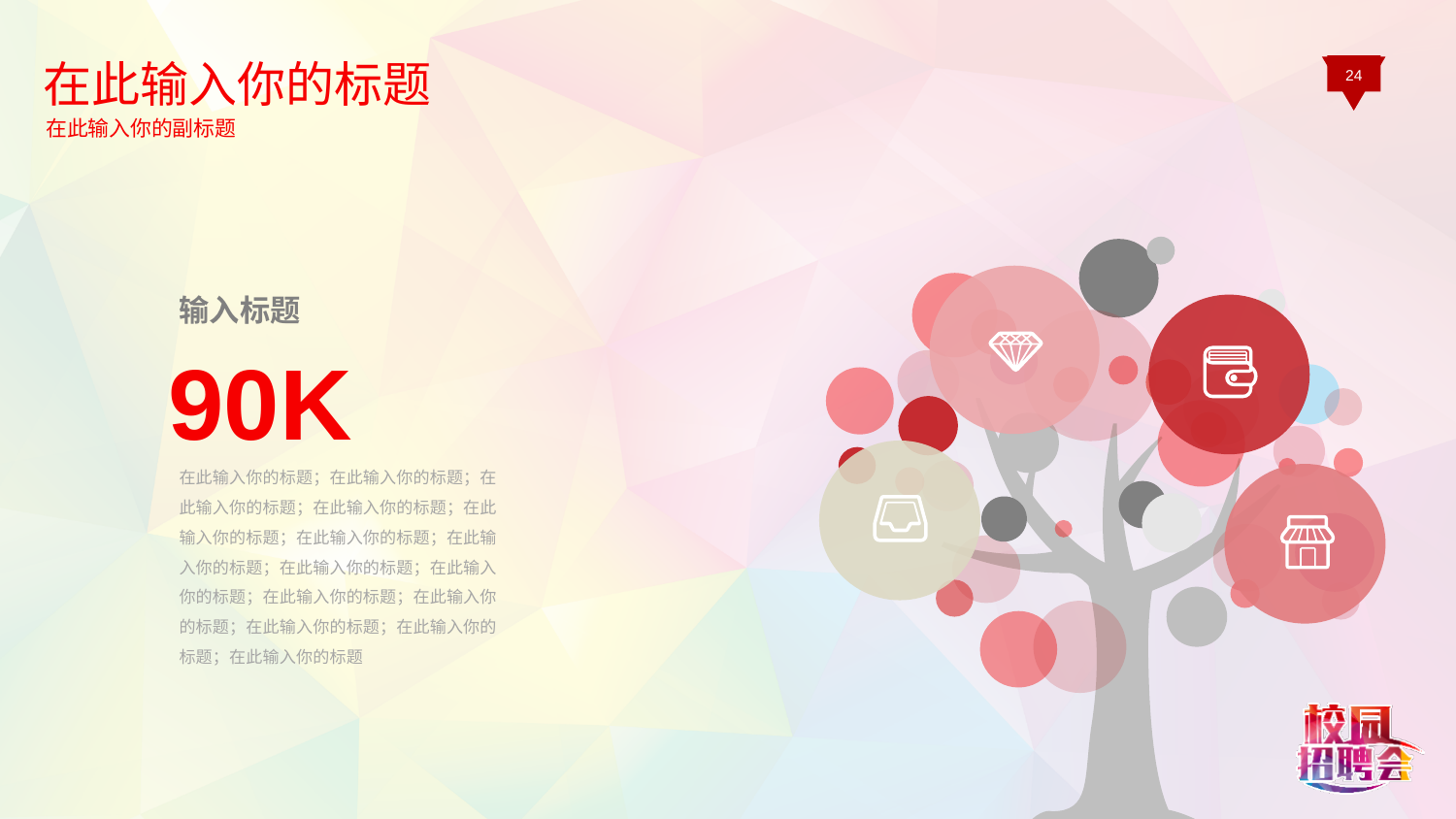

在此输入你的标题
在此输入你的副标题
24

输入标题
90K
在此输入你的标题；在此输入你的标题；在此输入你的标题；在此输入你的标题；在此输入你的标题；在此输入你的标题；在此输入你的标题；在此输入你的标题；在此输入你的标题；在此输入你的标题；在此输入你的标题；在此输入你的标题；在此输入你的标题；在此输入你的标题